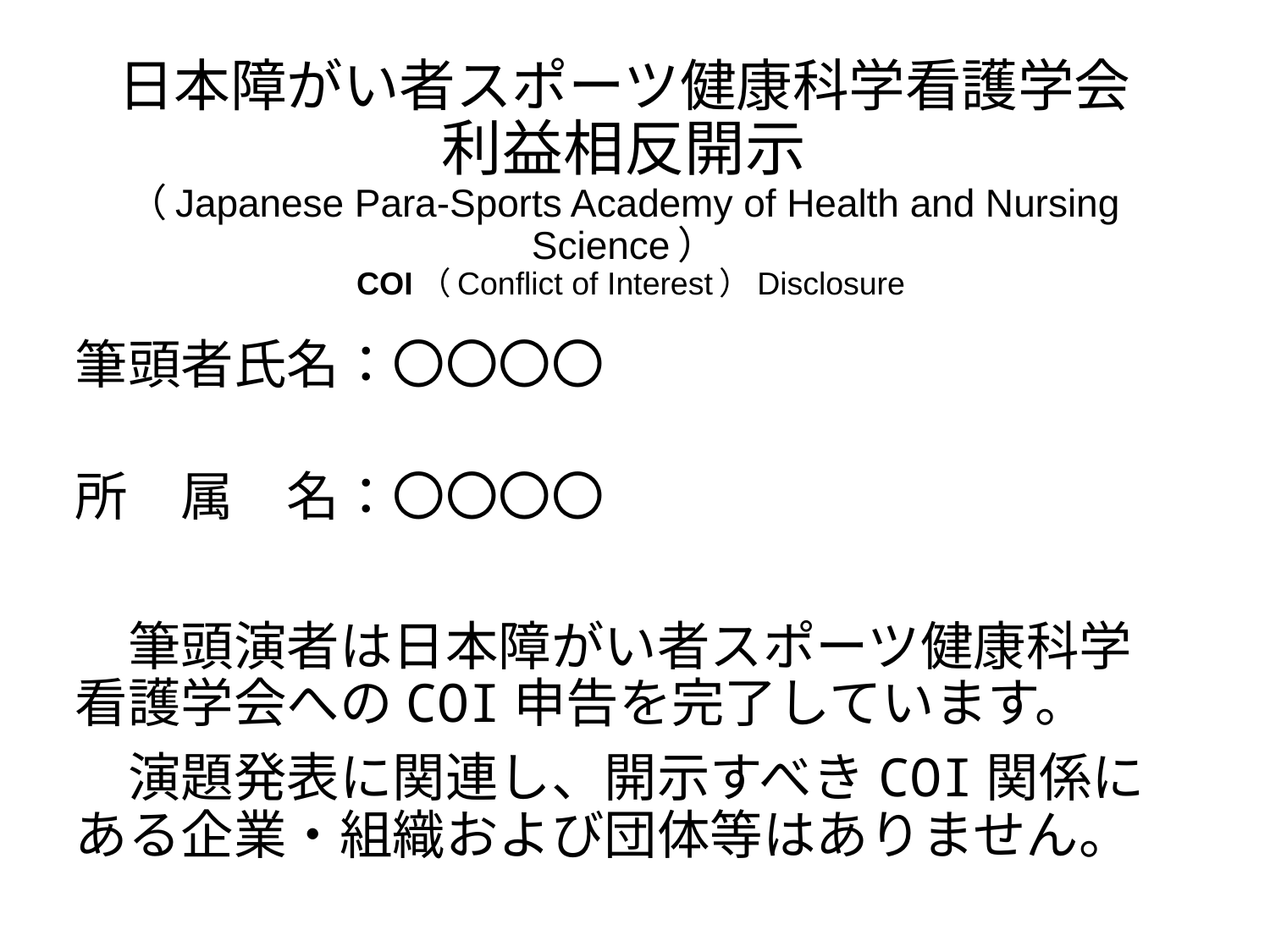

# 日本障がい者スポーツ健康科学看護学会 利益相反開示 （Japanese Para-Sports Academy of Health and Nursing Science） COI（Conflict of Interest）Disclosure
筆頭者氏名：〇〇〇〇
所　属　名：〇〇〇〇

　筆頭演者は日本障がい者スポーツ健康科学看護学会へのCOI申告を完了しています。
　演題発表に関連し、開示すべきCOI関係にある企業・組織および団体等はありません。